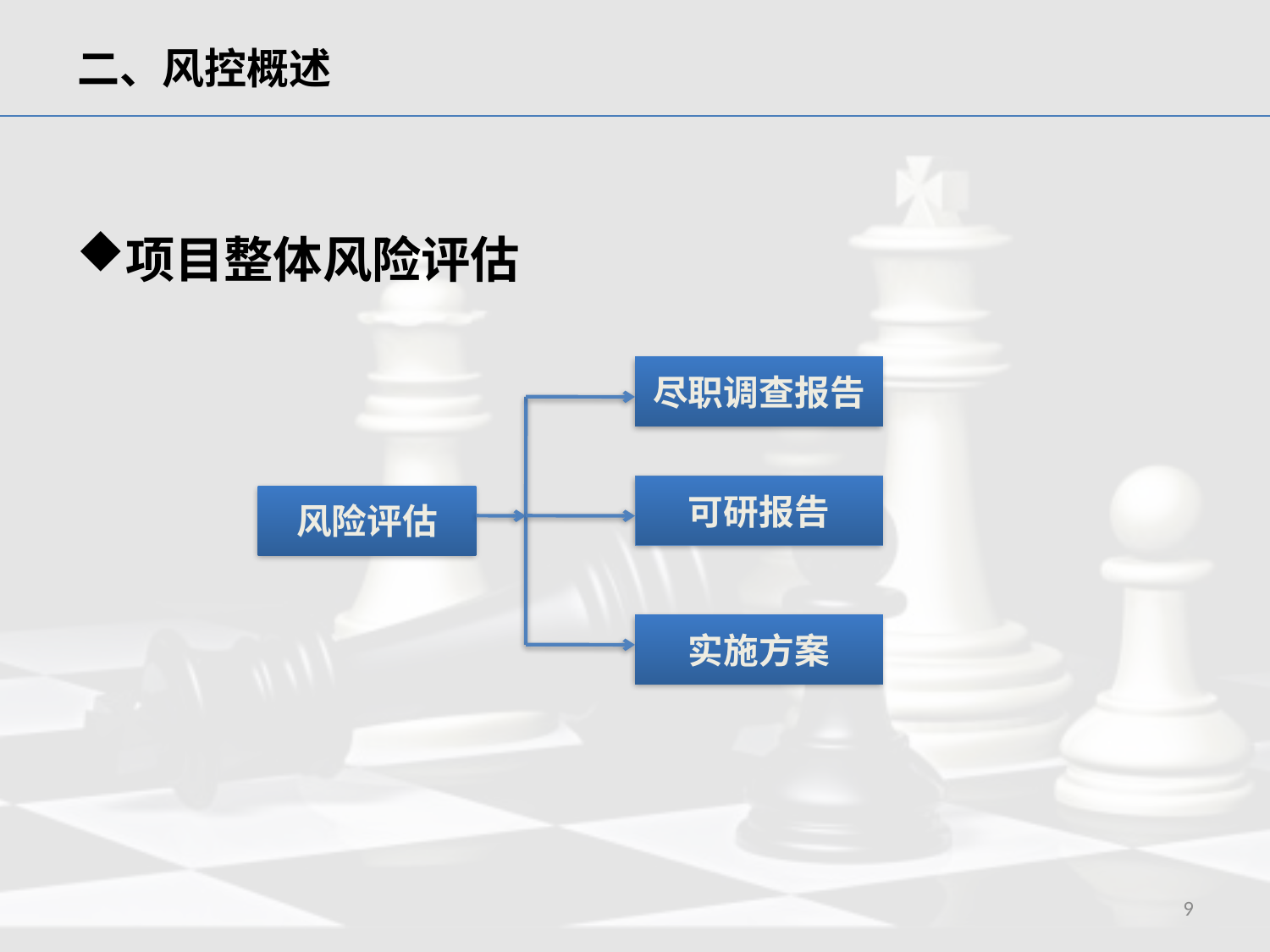

二、风控概述

项目整体风险评估
尽职调查报告
可研报告
风险评估
实施方案

9